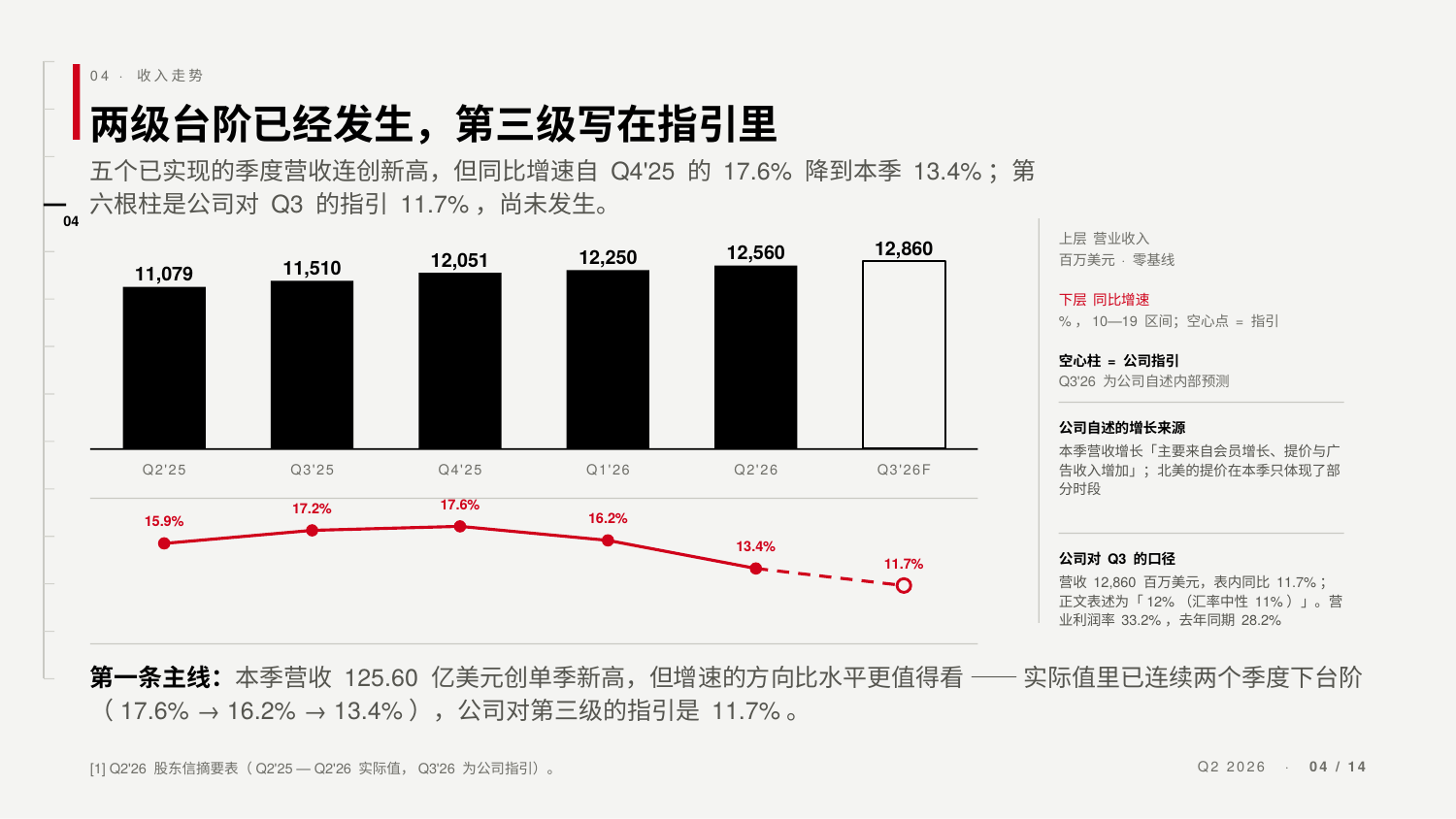

04 · 收入走势

两级台阶已经发生，第三级写在指引里

五个已实现的季度营收连创新高，但同比增速自 Q4'25 的 17.6% 降到本季 13.4%；第六根柱是公司对 Q3 的指引 11.7%，尚未发生。

04

上层  营业收入
百万美元 · 零基线

下层  同比增速
%，10—19 区间；空心点 = 指引

空心柱 = 公司指引
Q3'26 为公司自述内部预测
12,860
12,560
12,250
12,051

11,510
11,079

公司自述的增长来源
本季营收增长「主要来自会员增长、提价与广告收入增加」；北美的提价在本季只体现了部分时段

Q2'25
Q3'25
Q4'25
Q1'26
Q2'26
Q3'26F

17.6%
17.2%

16.2%
15.9%

13.4%

公司对 Q3 的口径
营收 12,860 百万美元，表内同比 11.7%；正文表述为「12%（汇率中性 11%）」。营业利润率 33.2%，去年同期 28.2%
11.7%

第一条主线：本季营收 125.60 亿美元创单季新高，但增速的方向比水平更值得看 —— 实际值里已连续两个季度下台阶（17.6% → 16.2% → 13.4%），公司对第三级的指引是 11.7%。

[1] Q2'26 股东信摘要表（Q2'25 — Q2'26 实际值，Q3'26 为公司指引）。
Q2 2026   ·   04 / 14